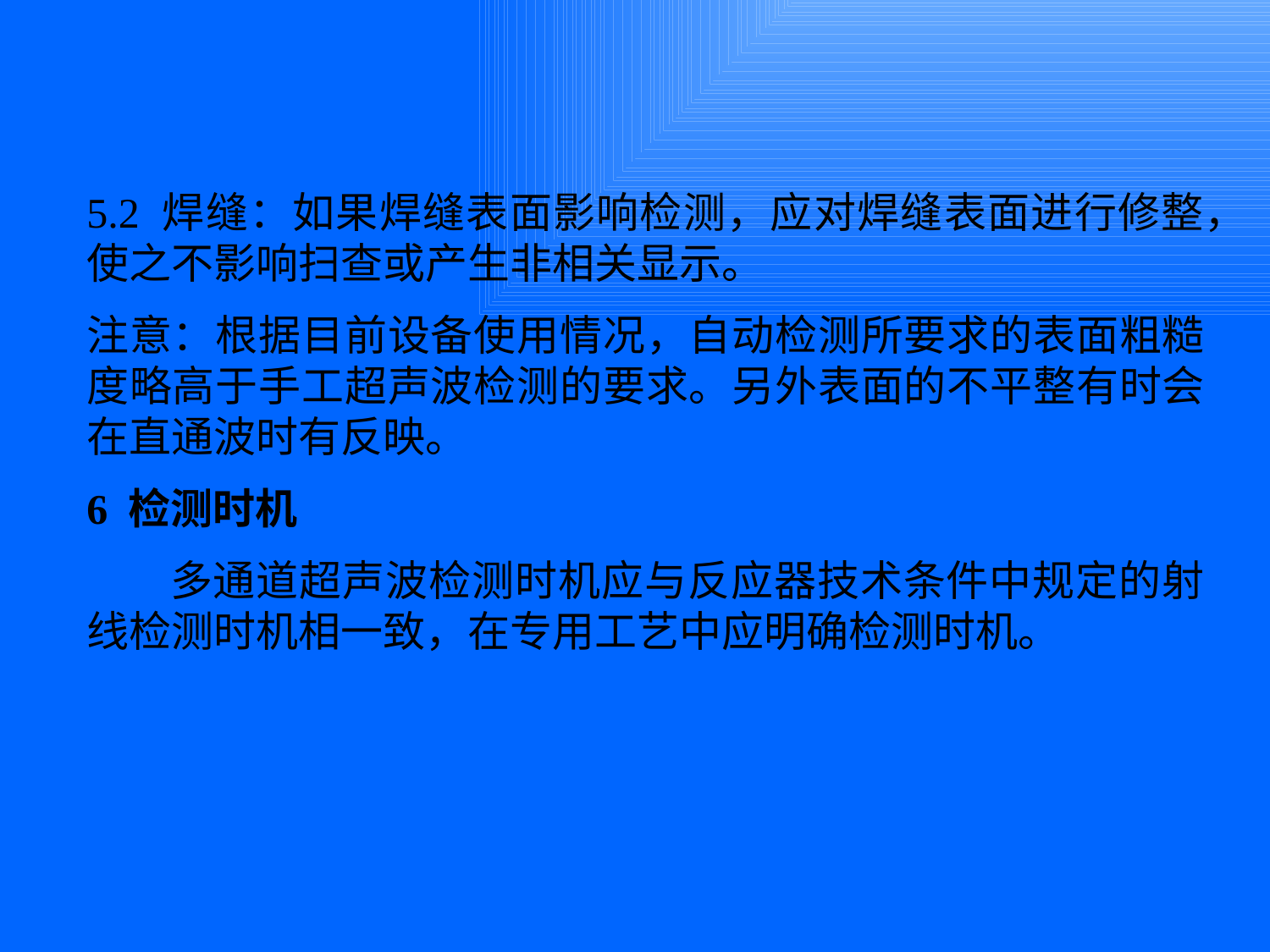

5.2 焊缝：如果焊缝表面影响检测，应对焊缝表面进行修整，使之不影响扫查或产生非相关显示。
注意：根据目前设备使用情况，自动检测所要求的表面粗糙度略高于手工超声波检测的要求。另外表面的不平整有时会在直通波时有反映。
6 检测时机
       多通道超声波检测时机应与反应器技术条件中规定的射线检测时机相一致，在专用工艺中应明确检测时机。